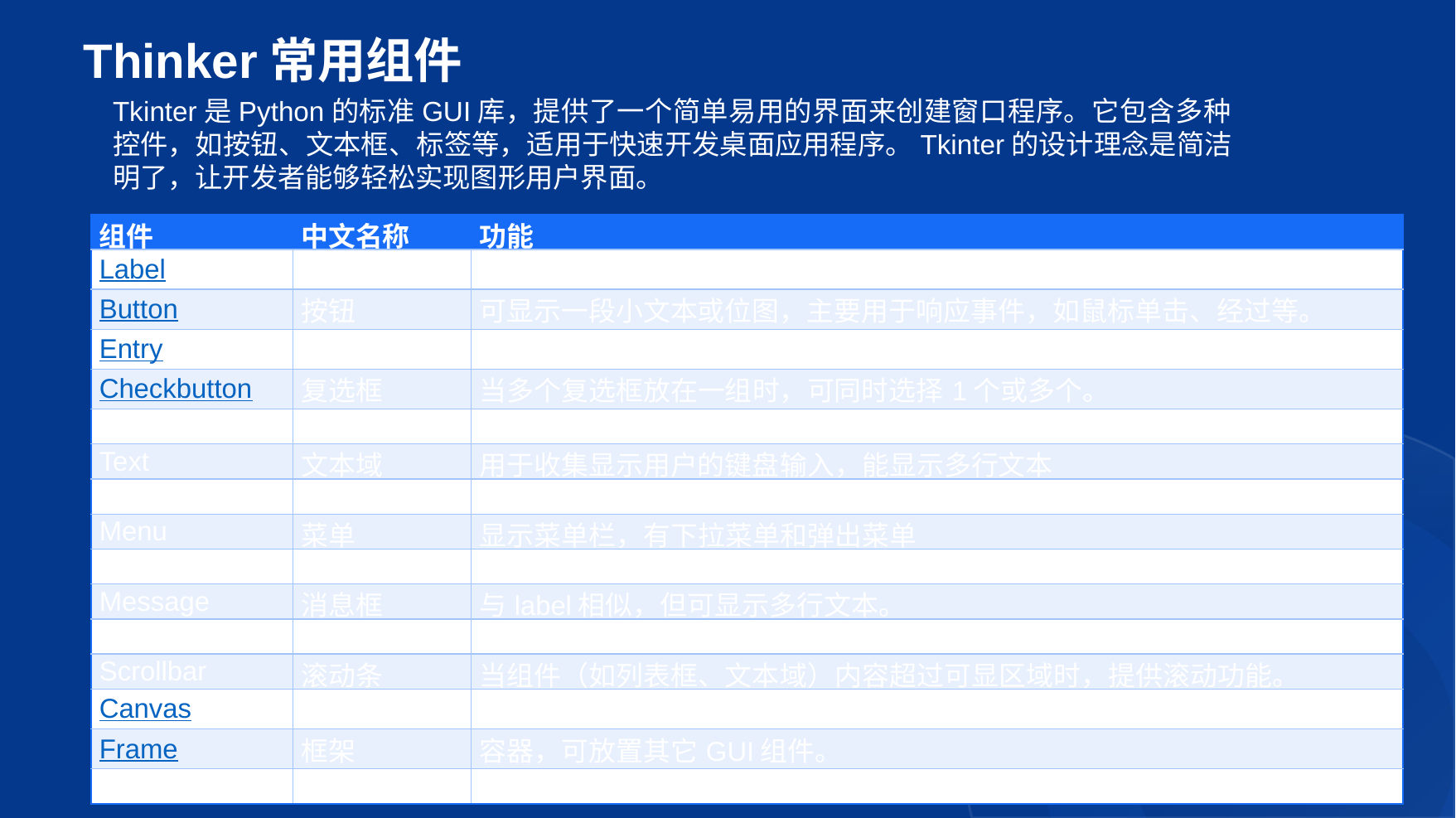

# Thinker常用组件
Tkinter是Python的标准GUI库，提供了一个简单易用的界面来创建窗口程序。它包含多种控件，如按钮、文本框、标签等，适用于快速开发桌面应用程序。Tkinter的设计理念是简洁明了，让开发者能够轻松实现图形用户界面。
| 组件 | 中文名称 | 功能 |
| --- | --- | --- |
| Label | 标签 | 用于显示不可编辑的文本或位图 |
| Button | 按钮 | 可显示一段小文本或位图，主要用于响应事件，如鼠标单击、经过等。 |
| Entry | 文本框 | 用于收集显示用户的键盘输入，只能显示一行文本。 |
| Checkbutton | 复选框 | 当多个复选框放在一组时，可同时选择1个或多个。 |
| Radiobutton | 单选按钮 | 当多个单选按钮放在一组时，只能选中一个。 |
| Text | 文本域 | 用于收集显示用户的键盘输入，能显示多行文本 |
| Listbox | 列表框 | 一个选项列表，供用户选择。 |
| Menu | 菜单 | 显示菜单栏，有下拉菜单和弹出菜单 |
| Menubutton | 菜单按钮 | 用于显示菜单项。 |
| Message | 消息框 | 与label相似，但可显示多行文本。 |
| Scale | 进度条 | 线性“滑块”组件，设置起始值和结束值，可显示当前值的精确位置。 |
| Scrollbar | 滚动条 | 当组件（如列表框、文本域）内容超过可显区域时，提供滚动功能。 |
| Canvas | 画布 | 提供绘图功能，如直线、圆、椭圆等。 |
| Frame | 框架 | 容器，可放置其它GUI组件。 |
| Toplevel | 窗口 | 用来创建子窗口。 |